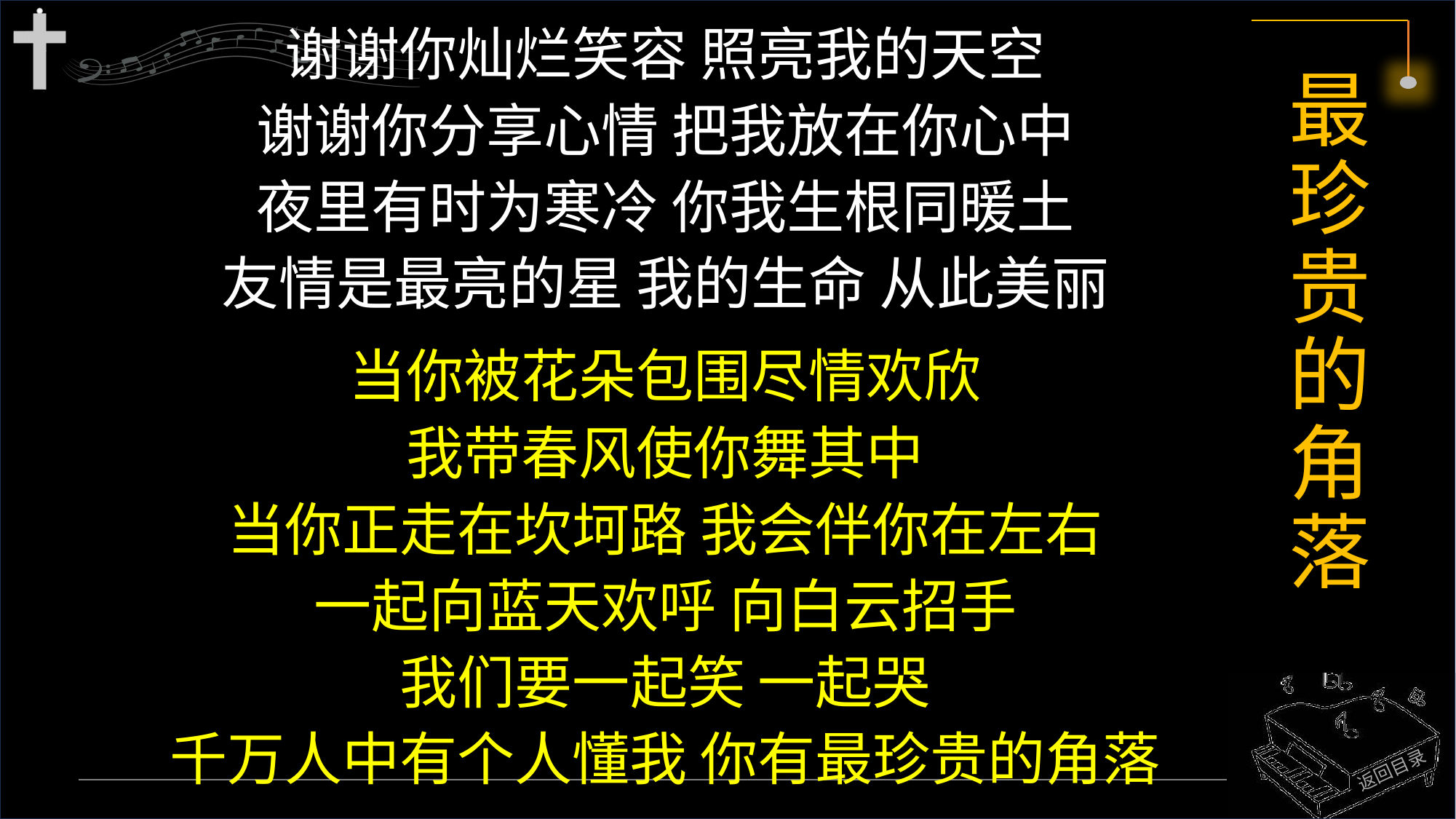

谢谢你灿烂笑容 照亮我的天空
谢谢你分享心情 把我放在你心中
夜里有时为寒冷 你我生根同暖土
友情是最亮的星 我的生命 从此美丽

当你被花朵包围尽情欢欣
我带春风使你舞其中
当你正走在坎坷路 我会伴你在左右
一起向蓝天欢呼 向白云招手
我们要一起笑 一起哭
千万人中有个人懂我 你有最珍贵的角落
# 最珍贵的角落